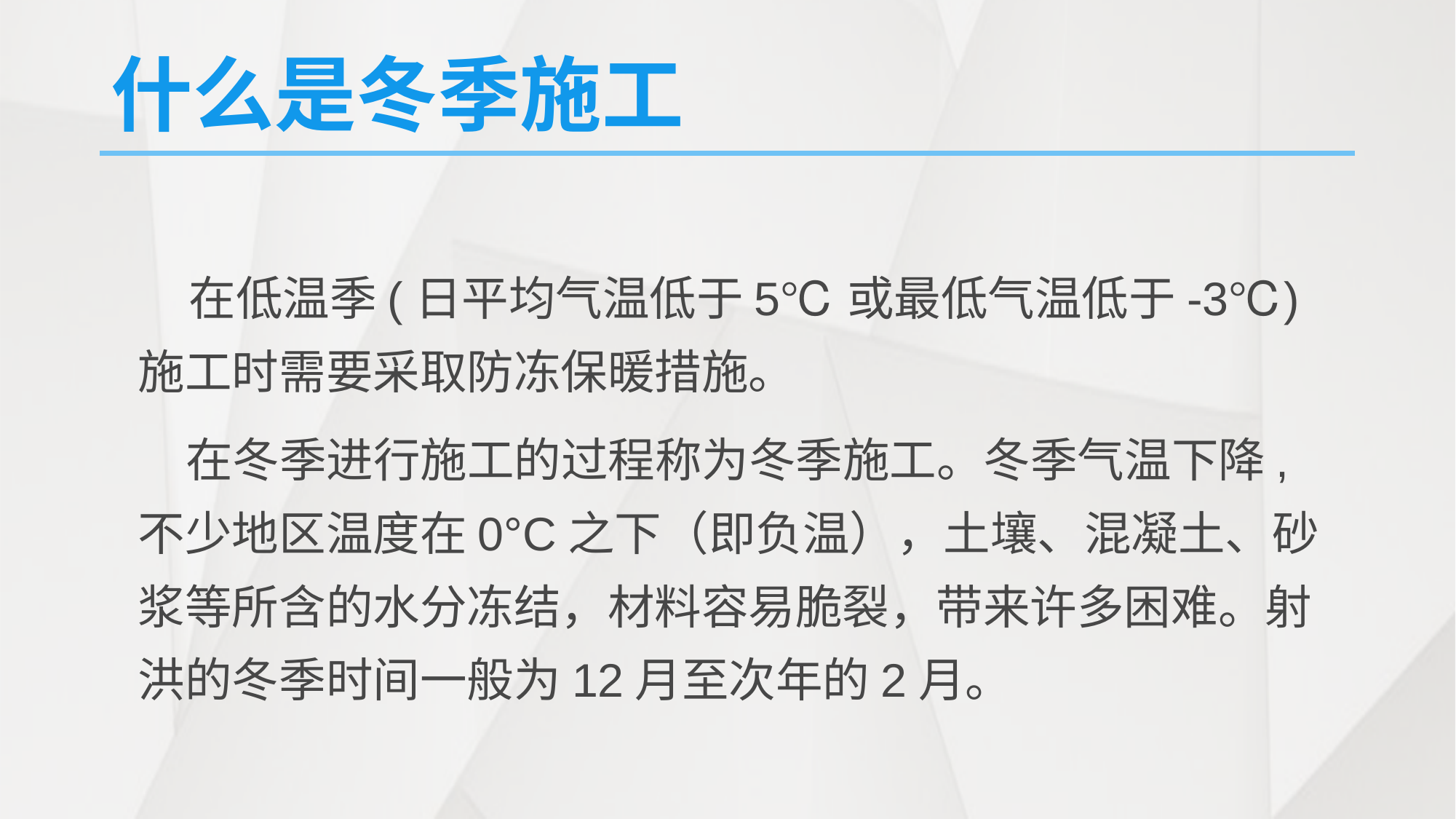

# 什么是冬季施工

         在低温季(日平均气温低于5℃或最低气温低于-3℃)施工时需要采取防冻保暖措施。
      在冬季进行施工的过程称为冬季施工。冬季气温下降,不少地区温度在0°C之下（即负温），土壤、混凝土、砂浆等所含的水分冻结，材料容易脆裂，带来许多困难。射洪的冬季时间一般为12月至次年的2月。